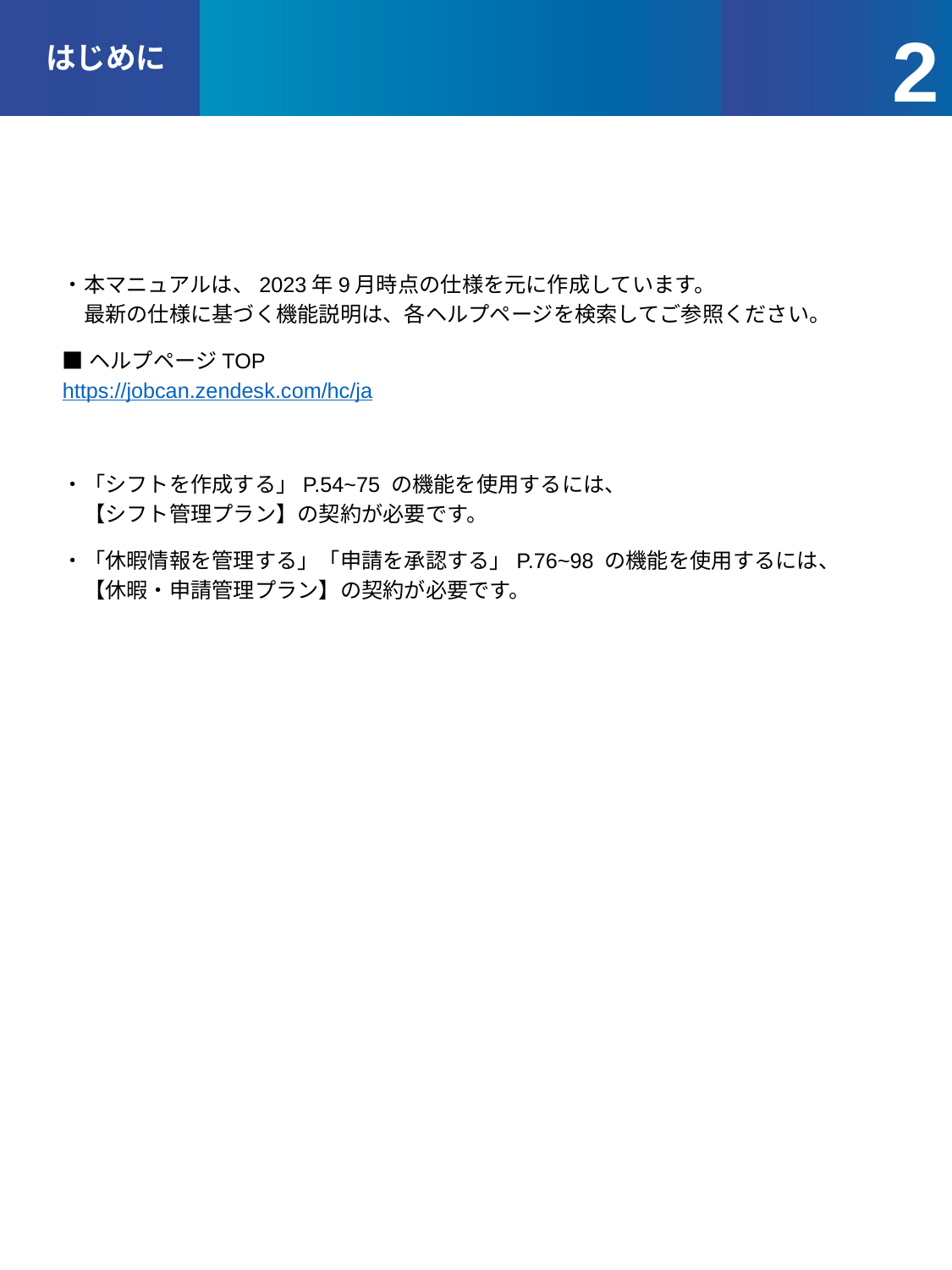

はじめに
2
・本マニュアルは、2023年9月時点の仕様を元に作成しています。
　最新の仕様に基づく機能説明は、各ヘルプページを検索してご参照ください。
■ヘルプページTOP
https://jobcan.zendesk.com/hc/ja

・「シフトを作成する」P.54~75 の機能を使用するには、
　【シフト管理プラン】の契約が必要です。
・「休暇情報を管理する」「申請を承認する」P.76~98 の機能を使用するには、
　【休暇・申請管理プラン】の契約が必要です。